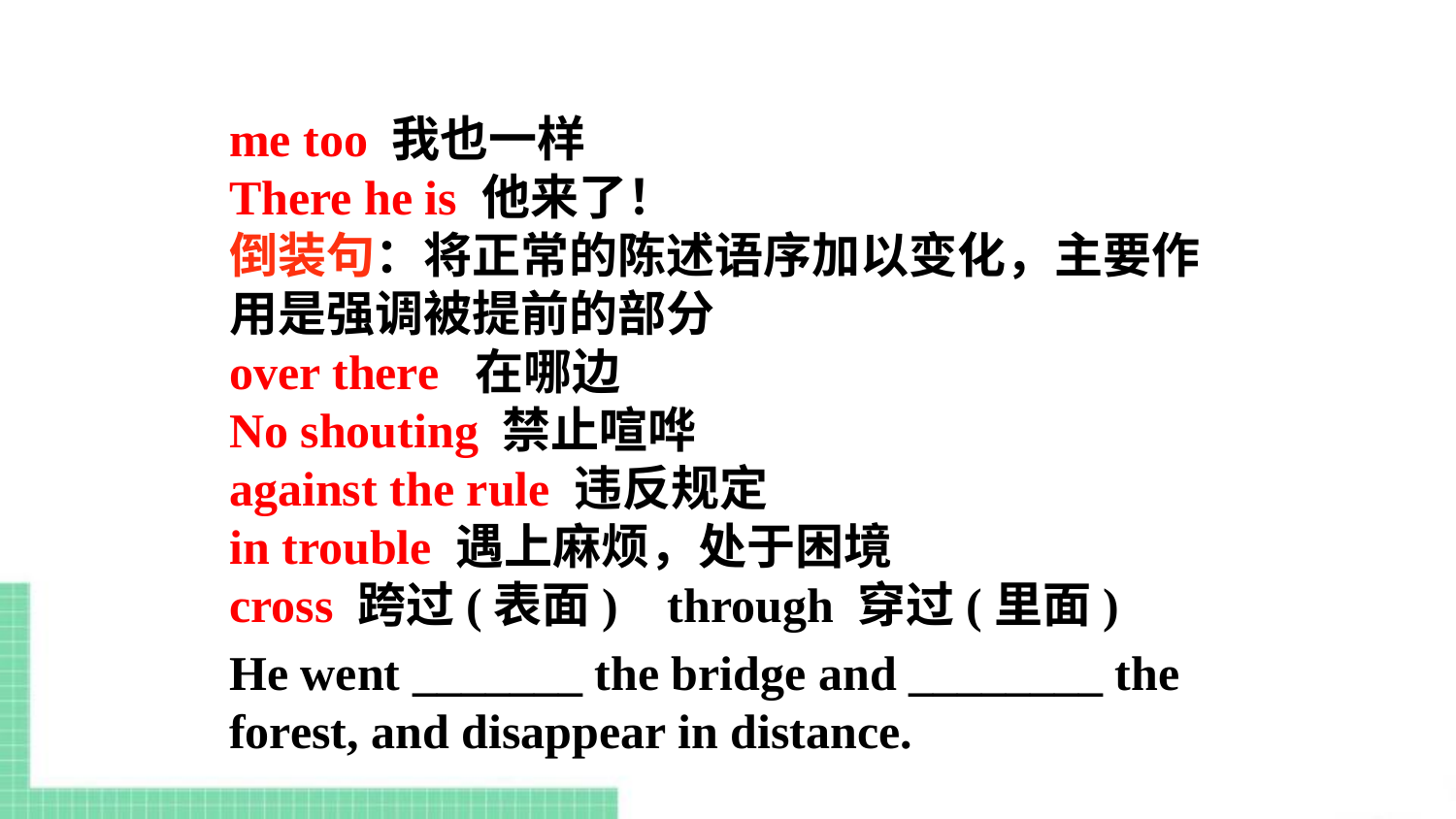

me too 我也一样
There he is 他来了！
倒装句：将正常的陈述语序加以变化，主要作用是强调被提前的部分
over there  在哪边
No shouting 禁止喧哗
against the rule 违反规定
in trouble 遇上麻烦，处于困境
cross 跨过(表面)    through 穿过(里面)
He went _______ the bridge and ________ the forest, and disappear in distance.